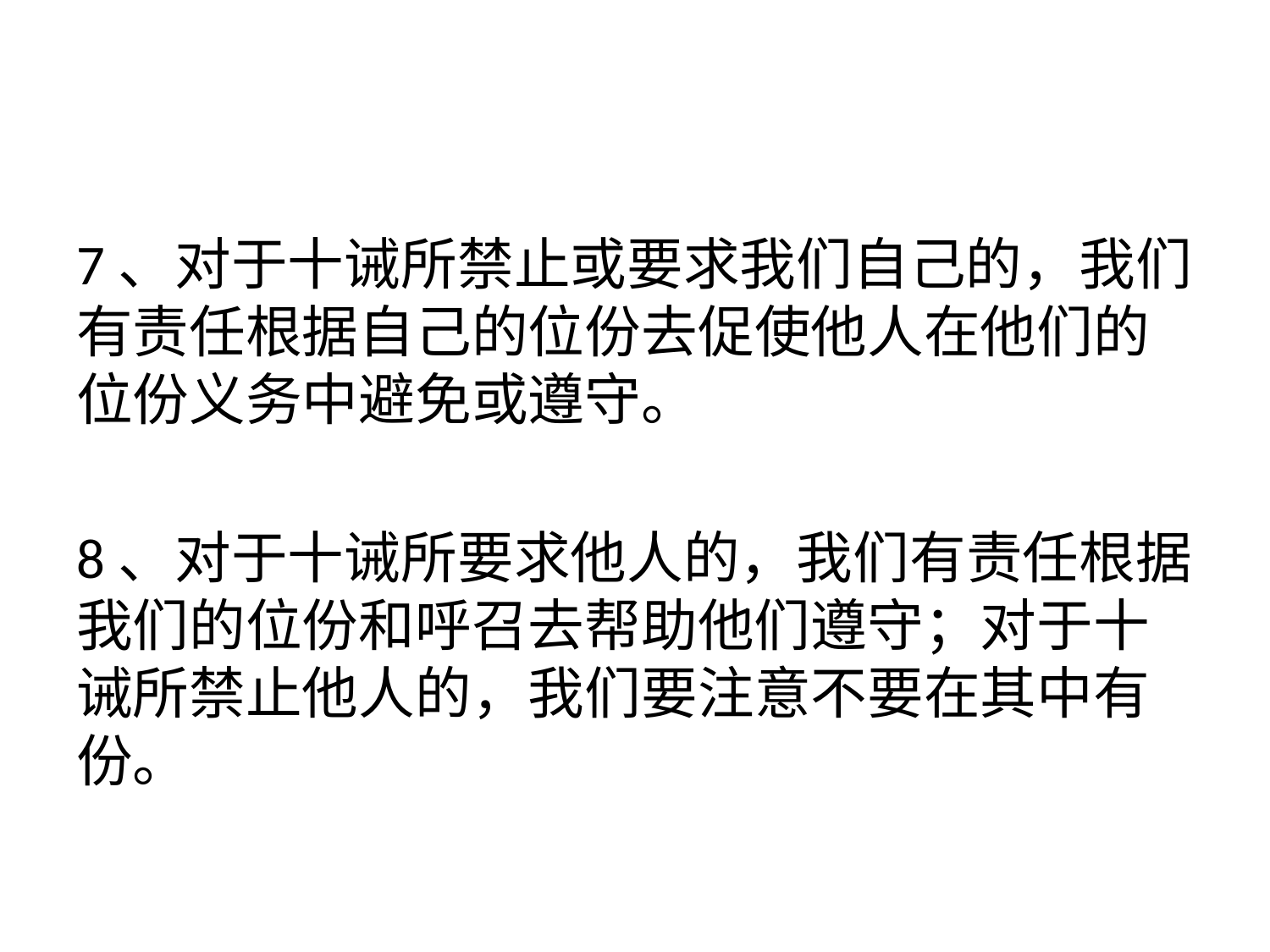

#
7、对于十诫所禁止或要求我们自己的，我们有责任根据自己的位份去促使他人在他们的位份义务中避免或遵守。

8、对于十诫所要求他人的，我们有责任根据我们的位份和呼召去帮助他们遵守；对于十诫所禁止他人的，我们要注意不要在其中有份。